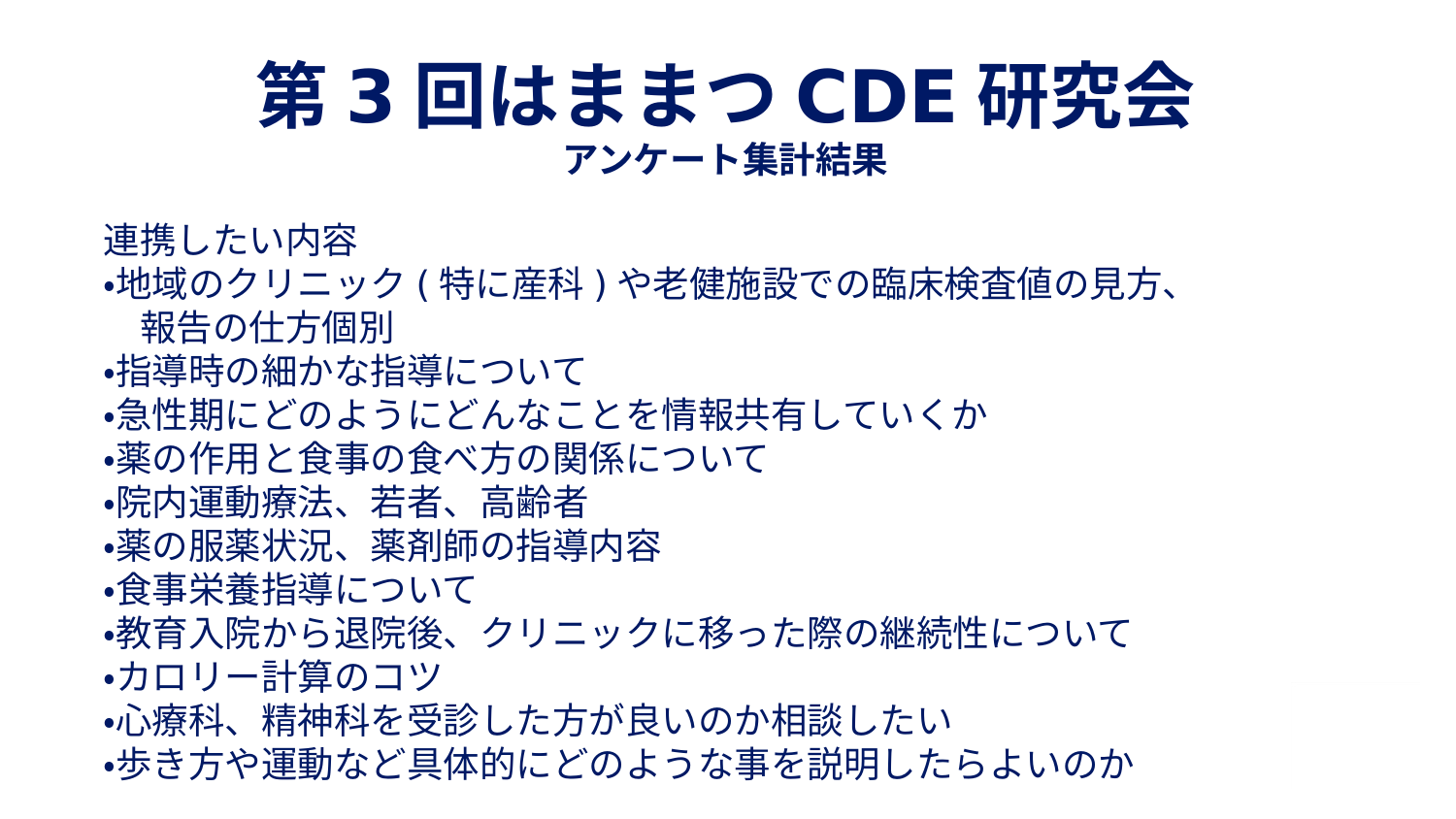

# 第3回はままつCDE研究会 アンケート集計結果
連携したい内容
・地域のクリニック(特に産科)や老健施設での臨床検査値の見方、
　報告の仕方個別
・指導時の細かな指導について
・急性期にどのようにどんなことを情報共有していくか
・薬の作用と食事の食べ方の関係について
・院内運動療法、若者、高齢者
・薬の服薬状況、薬剤師の指導内容
・食事栄養指導について
・教育入院から退院後、クリニックに移った際の継続性について
・カロリー計算のコツ
・心療科、精神科を受診した方が良いのか相談したい
・歩き方や運動など具体的にどのような事を説明したらよいのか